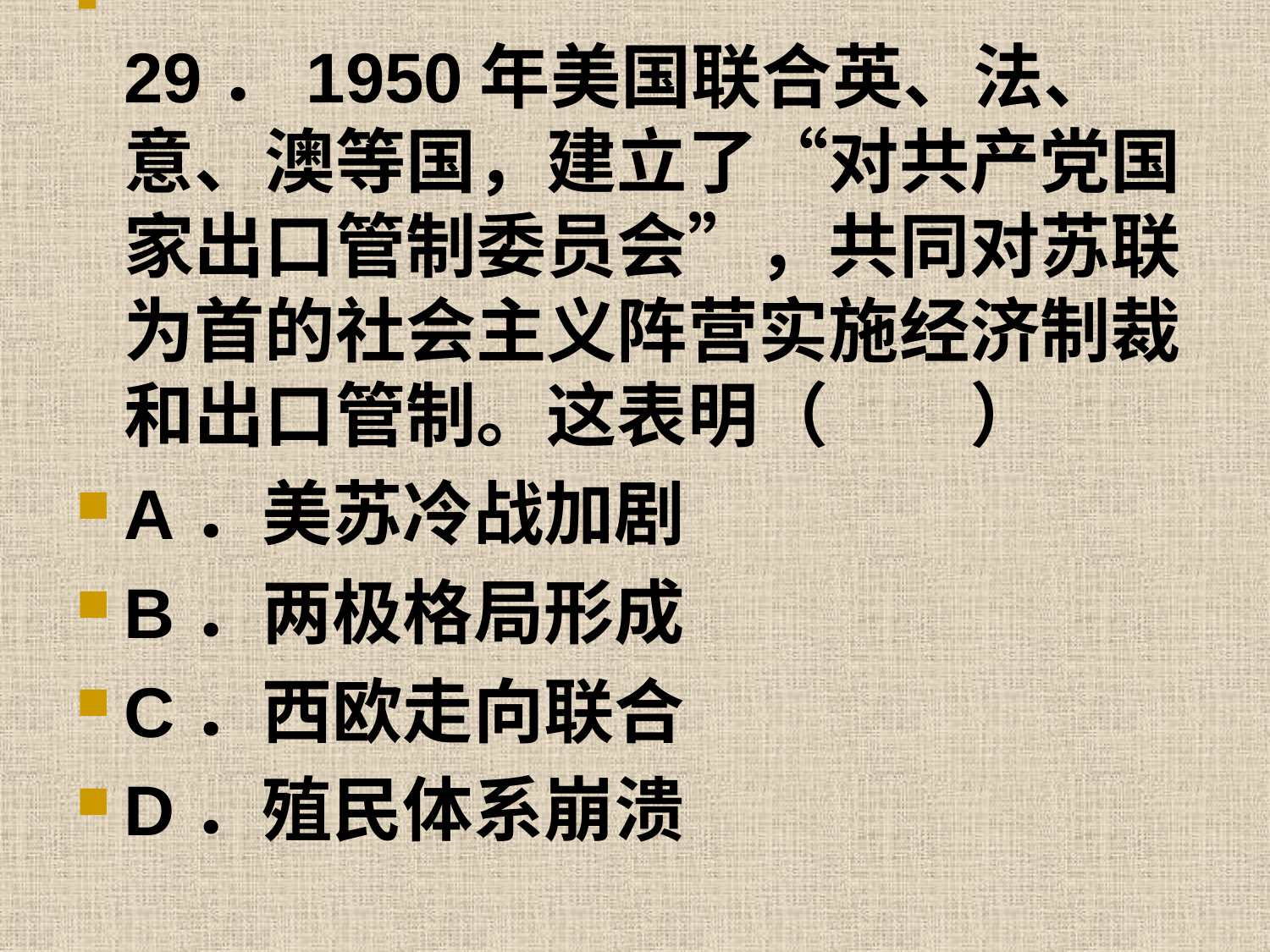

29．1950年美国联合英、法、意、澳等国，建立了“对共产党国家出口管制委员会”，共同对苏联为首的社会主义阵营实施经济制裁和出口管制。这表明（　　）
A．美苏冷战加剧
B．两极格局形成
C．西欧走向联合
D．殖民体系崩溃
#